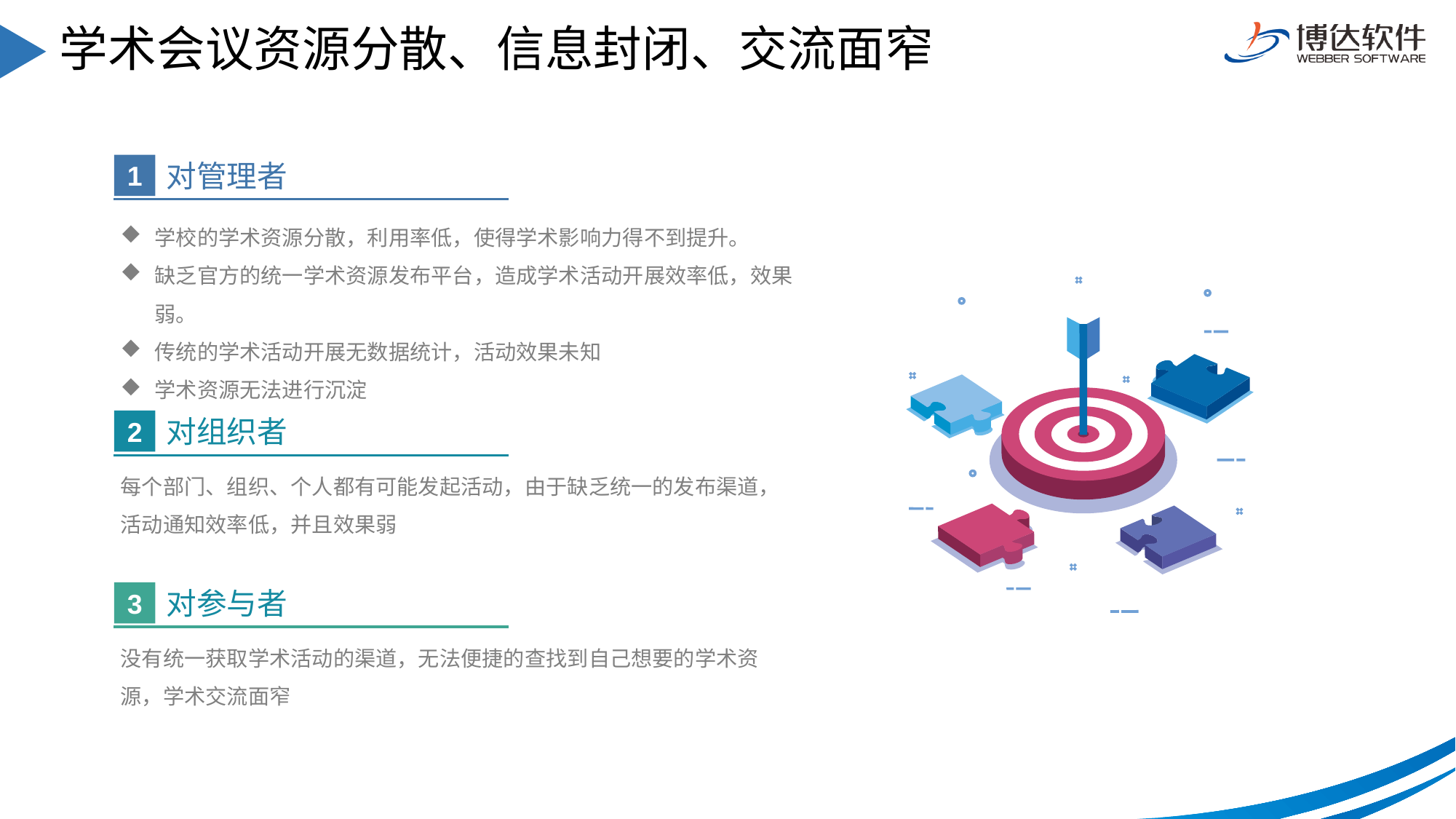

# 学术会议资源分散、信息封闭、交流面窄
对管理者
1
学校的学术资源分散，利用率低，使得学术影响力得不到提升。
缺乏官方的统一学术资源发布平台，造成学术活动开展效率低，效果弱。
传统的学术活动开展无数据统计，活动效果未知
学术资源无法进行沉淀

对组织者
2
每个部门、组织、个人都有可能发起活动，由于缺乏统一的发布渠道，活动通知效率低，并且效果弱
对参与者
3
没有统一获取学术活动的渠道，无法便捷的查找到自己想要的学术资源，学术交流面窄